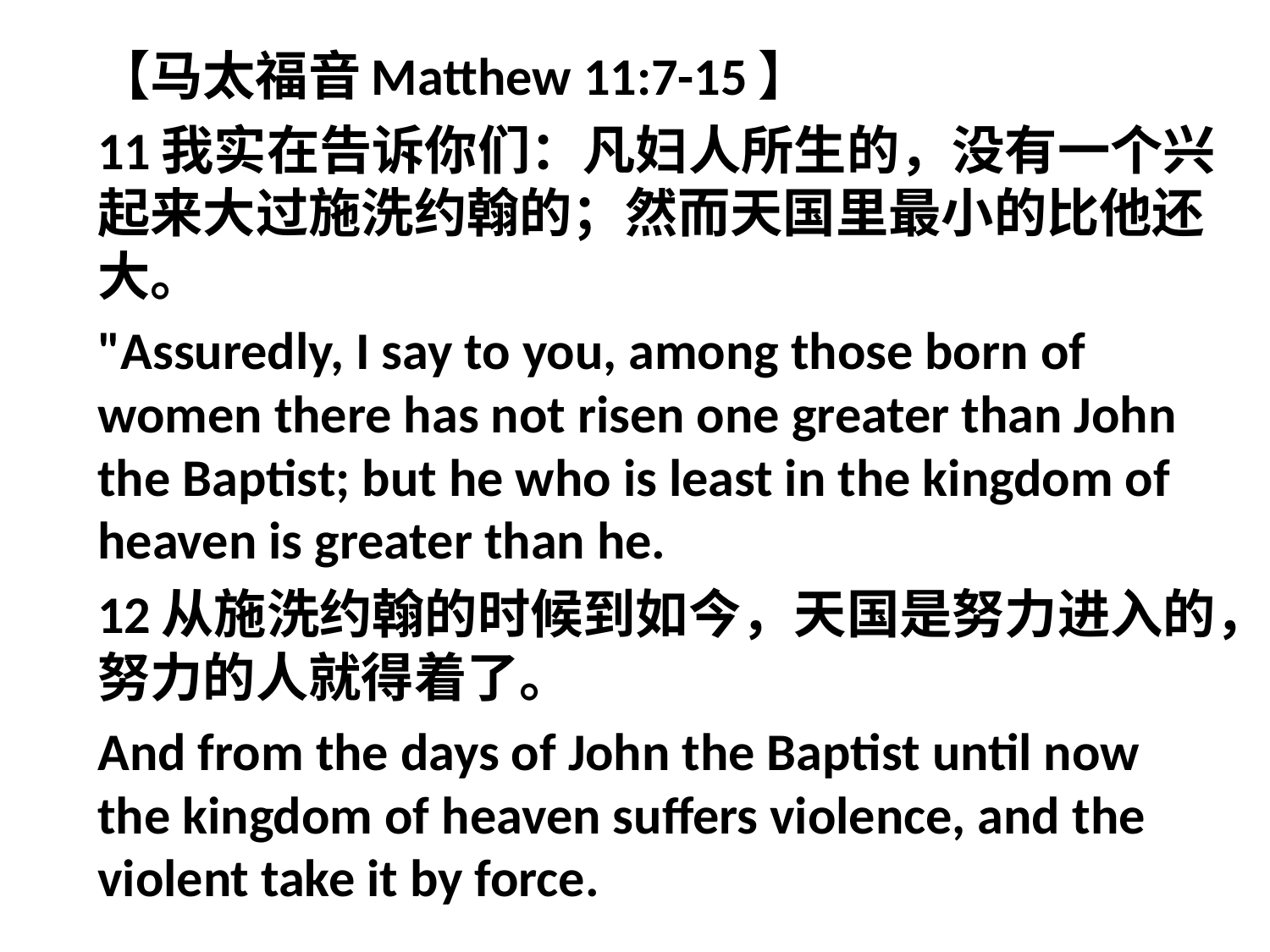

【马太福音Matthew 11:7-15】
11我实在告诉你们：凡妇人所生的，没有一个兴起来大过施洗约翰的；然而天国里最小的比他还大。
"Assuredly, I say to you, among those born of women there has not risen one greater than John the Baptist; but he who is least in the kingdom of heaven is greater than he.
12从施洗约翰的时候到如今，天国是努力进入的，努力的人就得着了。
And from the days of John the Baptist until now the kingdom of heaven suffers violence, and the violent take it by force.